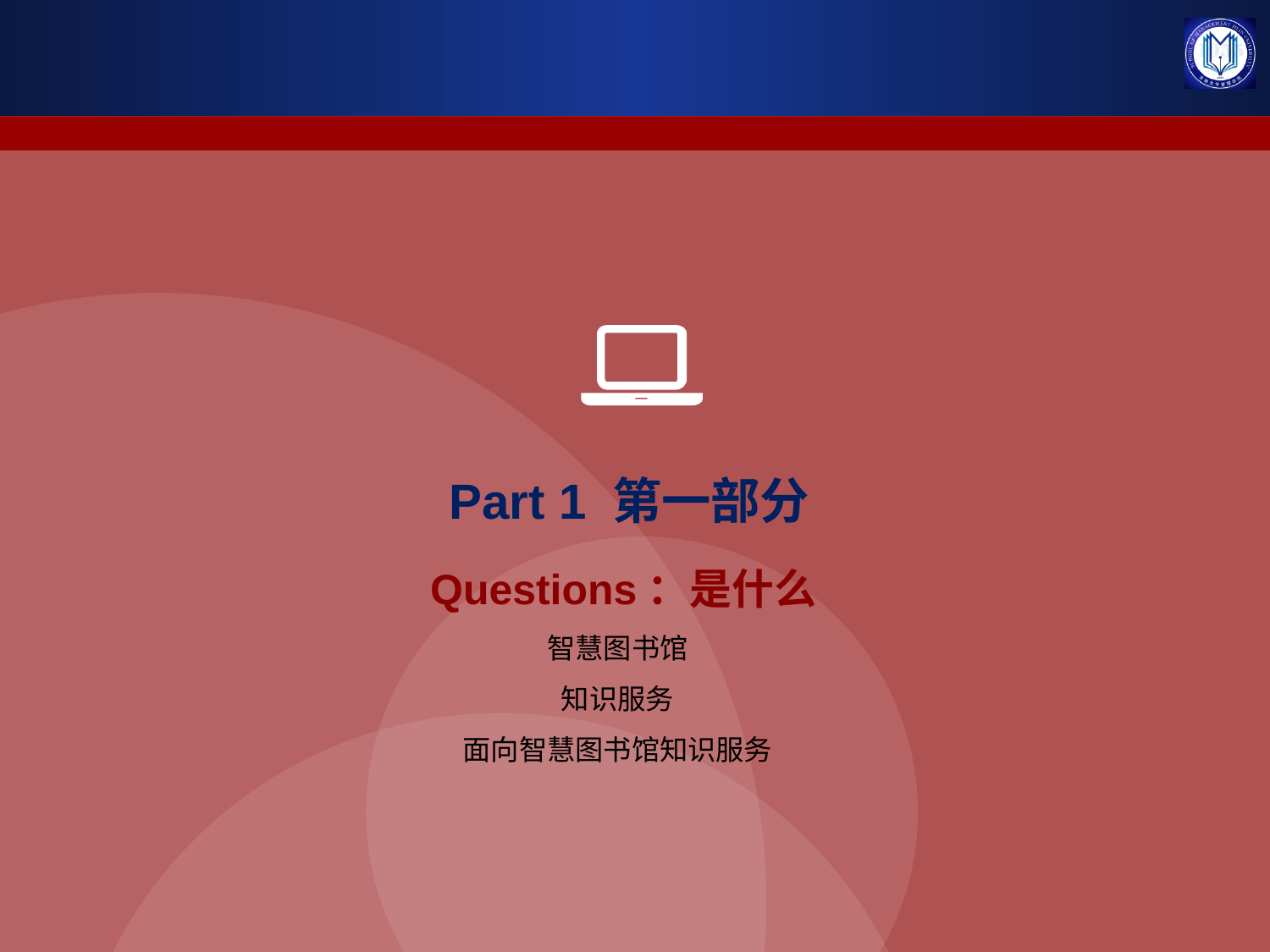

Part 1 第一部分
Questions：是什么
智慧图书馆
知识服务
面向智慧图书馆知识服务